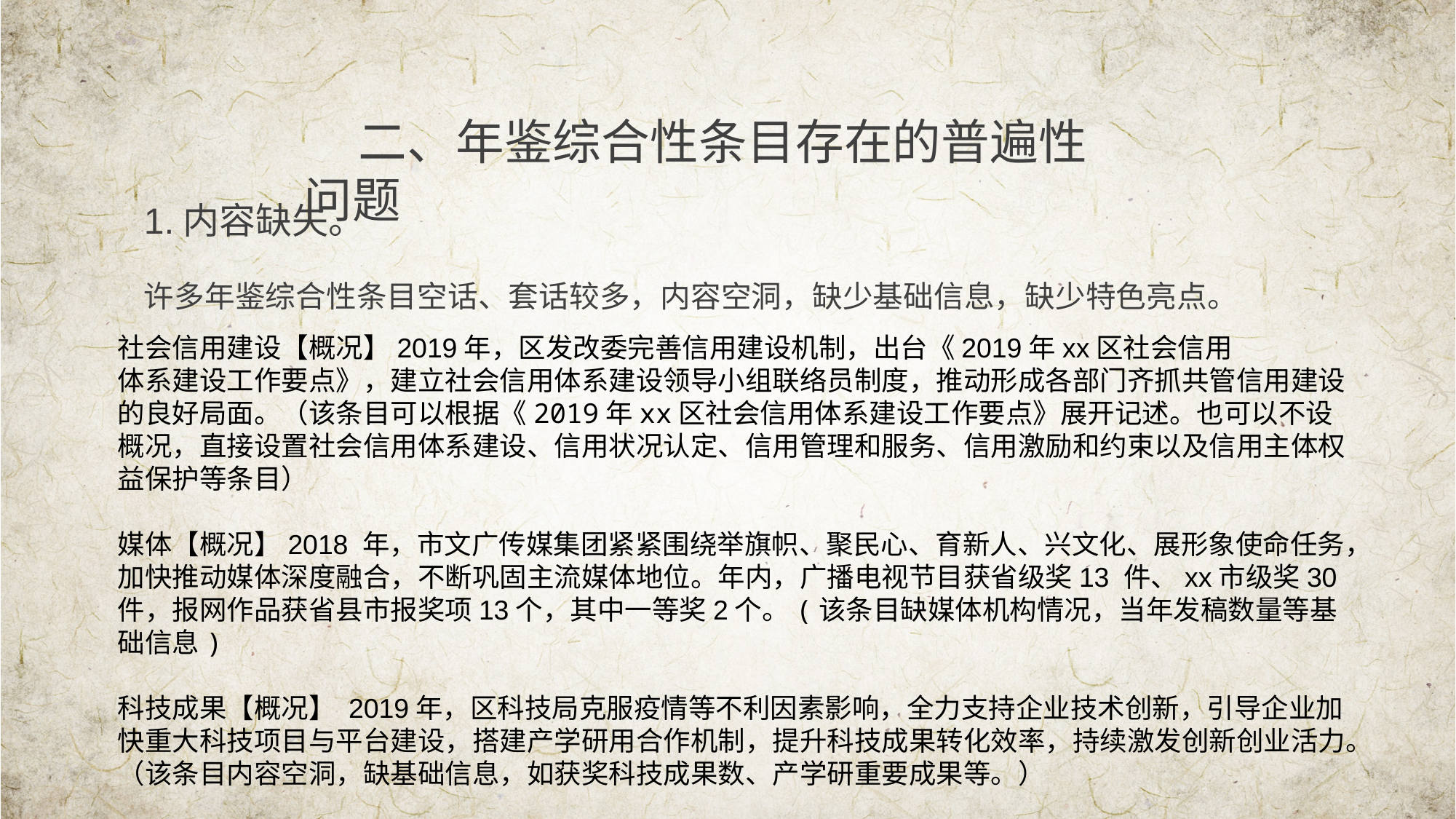

二、年鉴综合性条目存在的普遍性问题
1.内容缺失。

许多年鉴综合性条目空话、套话较多，内容空洞，缺少基础信息，缺少特色亮点。

社会信用建设【概况】2019年，区发改委完善信用建设机制，出台《2019年xx区社会信用
体系建设工作要点》，建立社会信用体系建设领导小组联络员制度，推动形成各部门齐抓共管信用建设的良好局面。（该条目可以根据《2019年xx区社会信用体系建设工作要点》展开记述。也可以不设概况，直接设置社会信用体系建设、信用状况认定、信用管理和服务、信用激励和约束以及信用主体权益保护等条目）

媒体【概况】2018 年，市文广传媒集团紧紧围绕举旗帜、聚民心、育新人、兴文化、展形象使命任务，加快推动媒体深度融合，不断巩固主流媒体地位。年内，广播电视节目获省级奖13 件、xx市级奖30件，报网作品获省县市报奖项13个，其中一等奖2个。(该条目缺媒体机构情况，当年发稿数量等基础信息)

科技成果【概况】 2019年，区科技局克服疫情等不利因素影响，全力支持企业技术创新，引导企业加快重大科技项目与平台建设，搭建产学研用合作机制，提升科技成果转化效率，持续激发创新创业活力。（该条目内容空洞，缺基础信息，如获奖科技成果数、产学研重要成果等。）